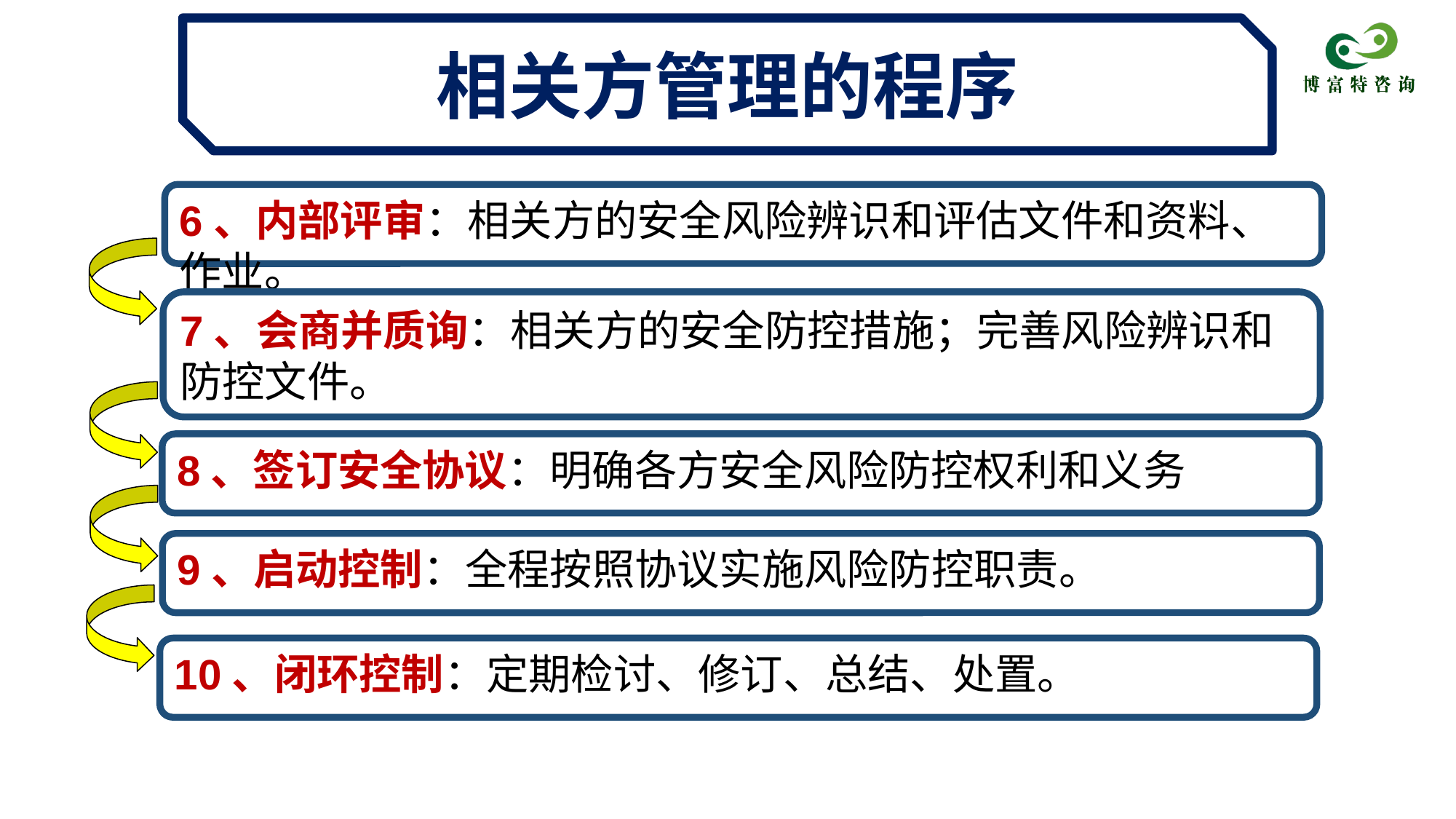

相关方管理的程序
6、内部评审：相关方的安全风险辨识和评估文件和资料、作业。

7、会商并质询：相关方的安全防控措施；完善风险辨识和防控文件。

8、签订安全协议：明确各方安全风险防控权利和义务

9、启动控制：全程按照协议实施风险防控职责。

10、闭环控制：定期检讨、修订、总结、处置。